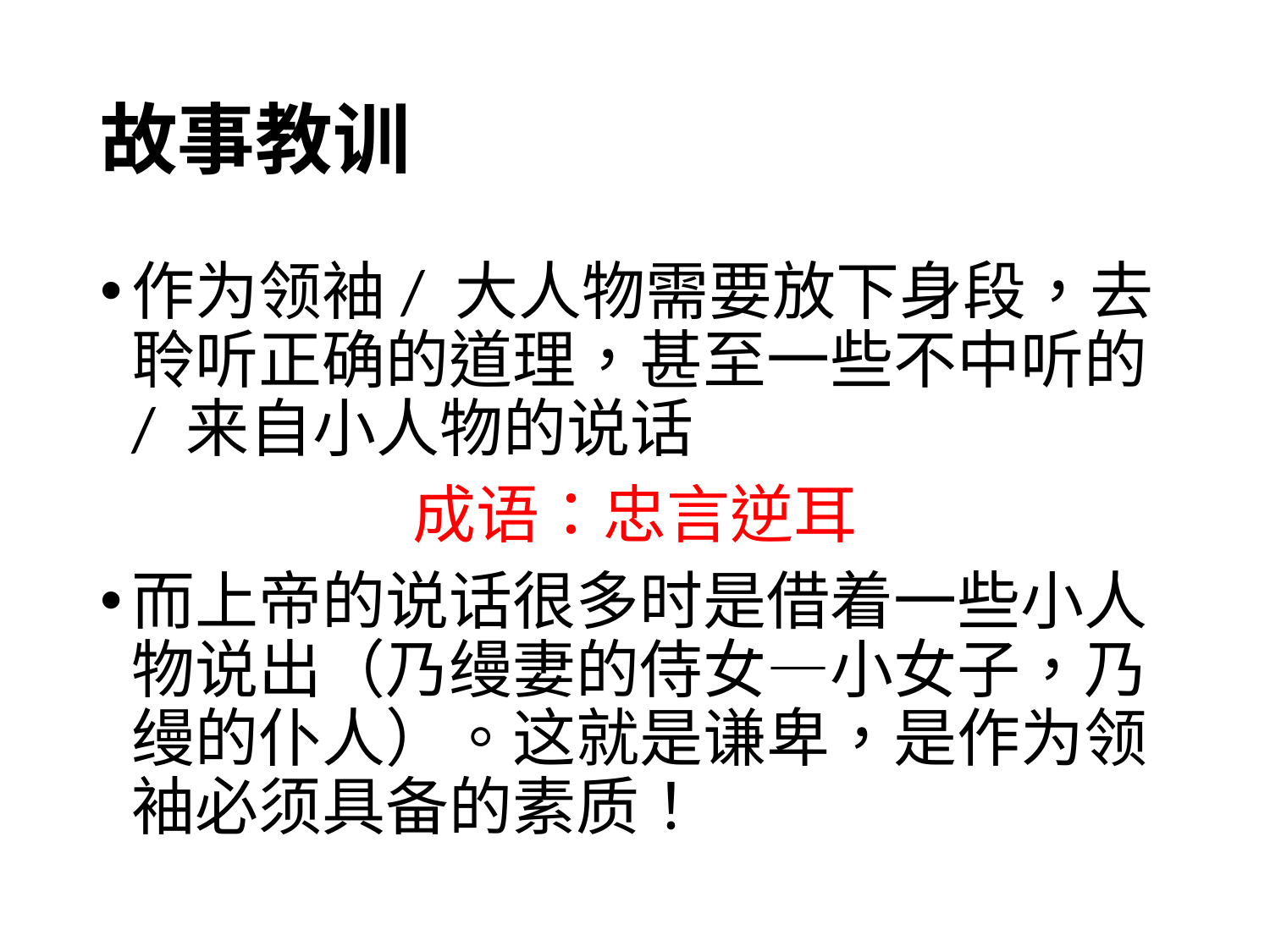

# 故事教训
作为领袖/ 大人物需要放下身段，去聆听正确的道理，甚至一些不中听的/ 来自小人物的说话
成语：忠言逆耳
而上帝的说话很多时是借着一些小人物说出（乃缦妻的侍女—小女子，乃缦的仆人）。这就是谦卑，是作为领袖必须具备的素质！